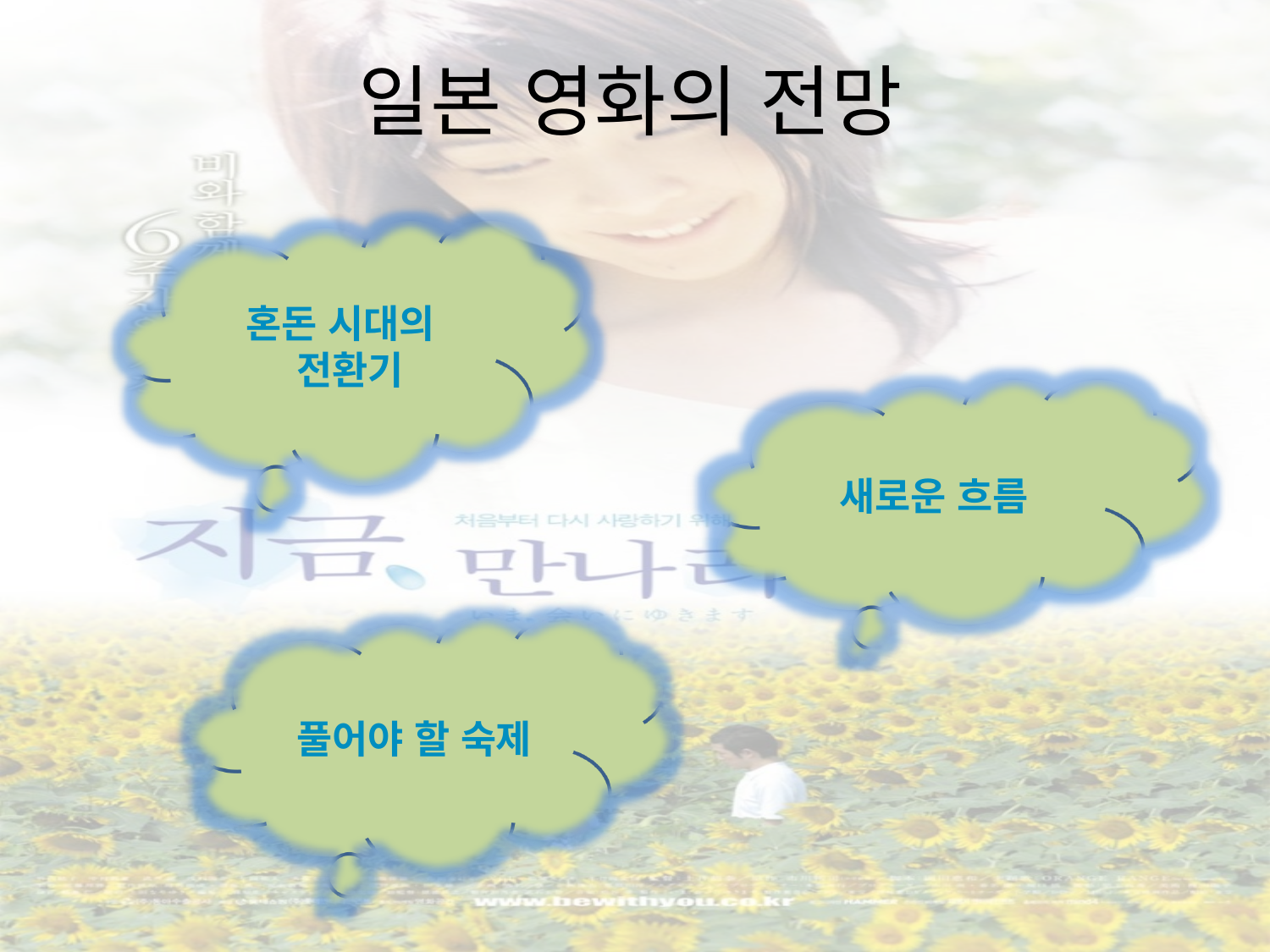

# 일본 영화의 전망
혼돈 시대의
 전환기
새로운 흐름
풀어야 할 숙제